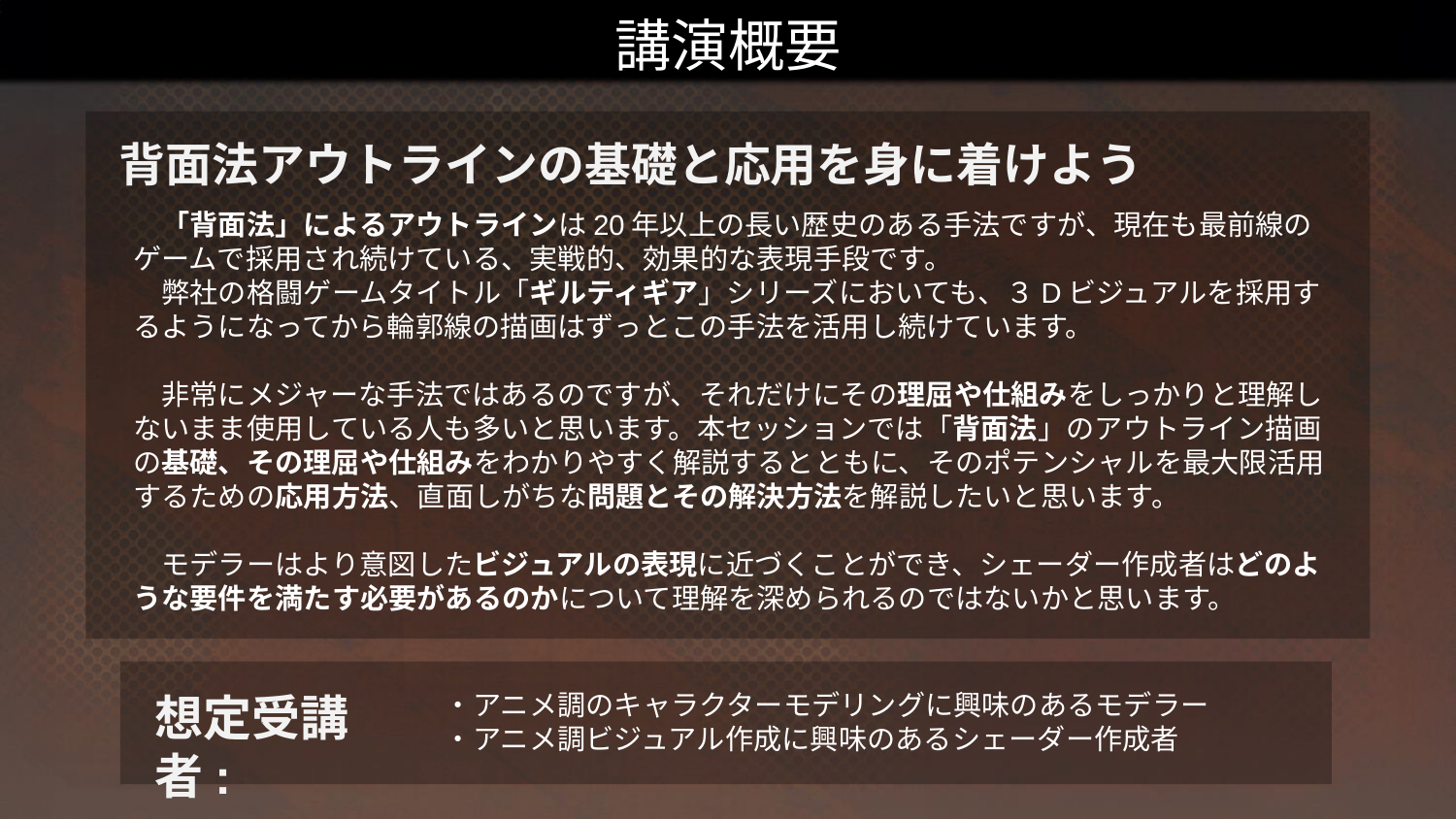

# 講演概要

背面法アウトラインの基礎と応用を身に着けよう
　「背面法」によるアウトラインは20年以上の長い歴史のある手法ですが、現在も最前線のゲームで採用され続けている、実戦的、効果的な表現手段です。
　弊社の格闘ゲームタイトル「ギルティギア」シリーズにおいても、３Dビジュアルを採用するようになってから輪郭線の描画はずっとこの手法を活用し続けています。

　非常にメジャーな手法ではあるのですが、それだけにその理屈や仕組みをしっかりと理解しないまま使用している人も多いと思います。本セッションでは「背面法」のアウトライン描画の基礎、その理屈や仕組みをわかりやすく解説するとともに、そのポテンシャルを最大限活用するための応用方法、直面しがちな問題とその解決方法を解説したいと思います。

　モデラーはより意図したビジュアルの表現に近づくことができ、シェーダー作成者はどのような要件を満たす必要があるのかについて理解を深められるのではないかと思います。

・アニメ調のキャラクターモデリングに興味のあるモデラー
・アニメ調ビジュアル作成に興味のあるシェーダー作成者
想定受講者: